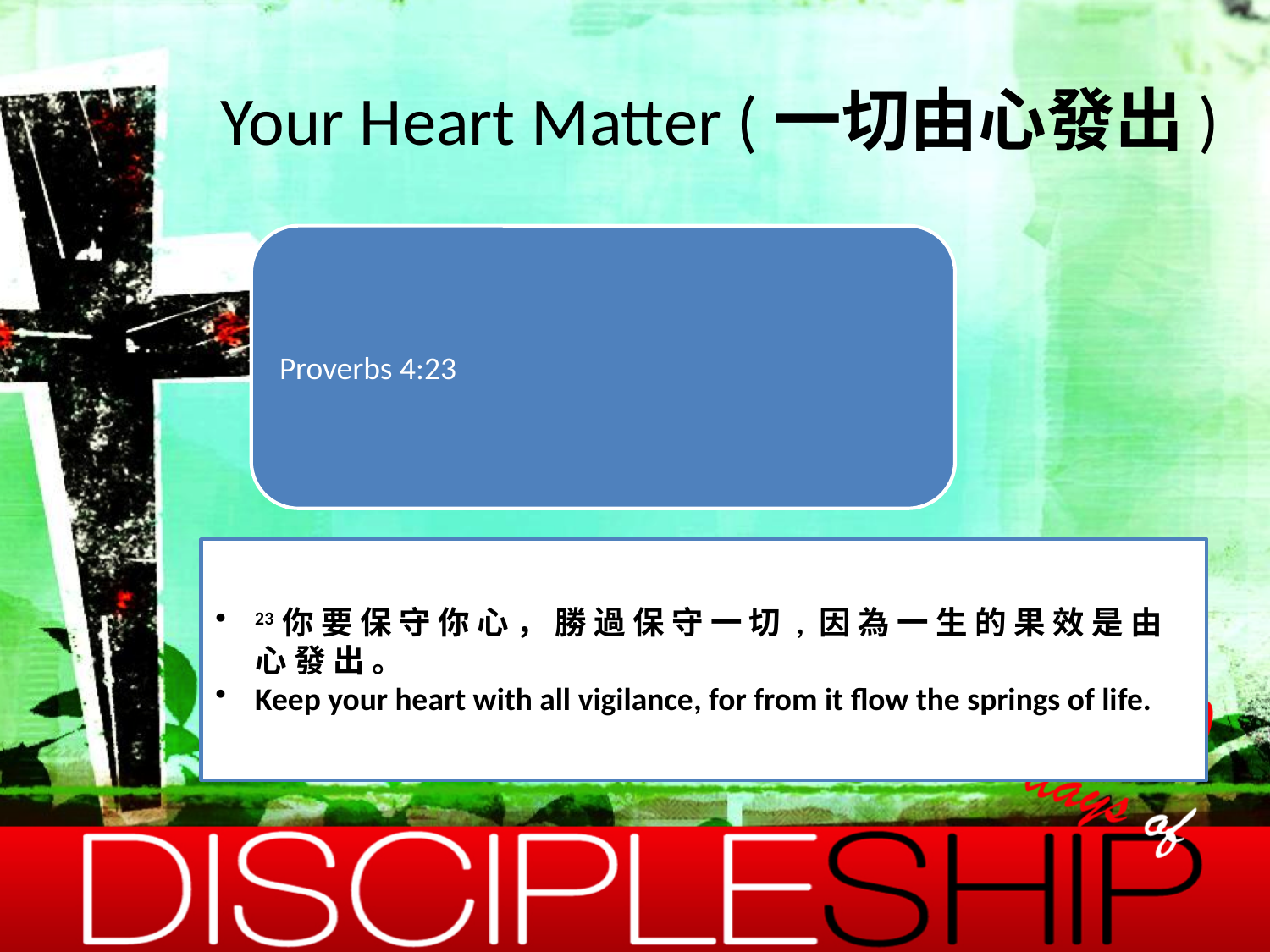

# Your Heart Matter (一切由心發出)
Proverbs 4:23
Keep your heart with all vigilance, for from it flow the springs of life.